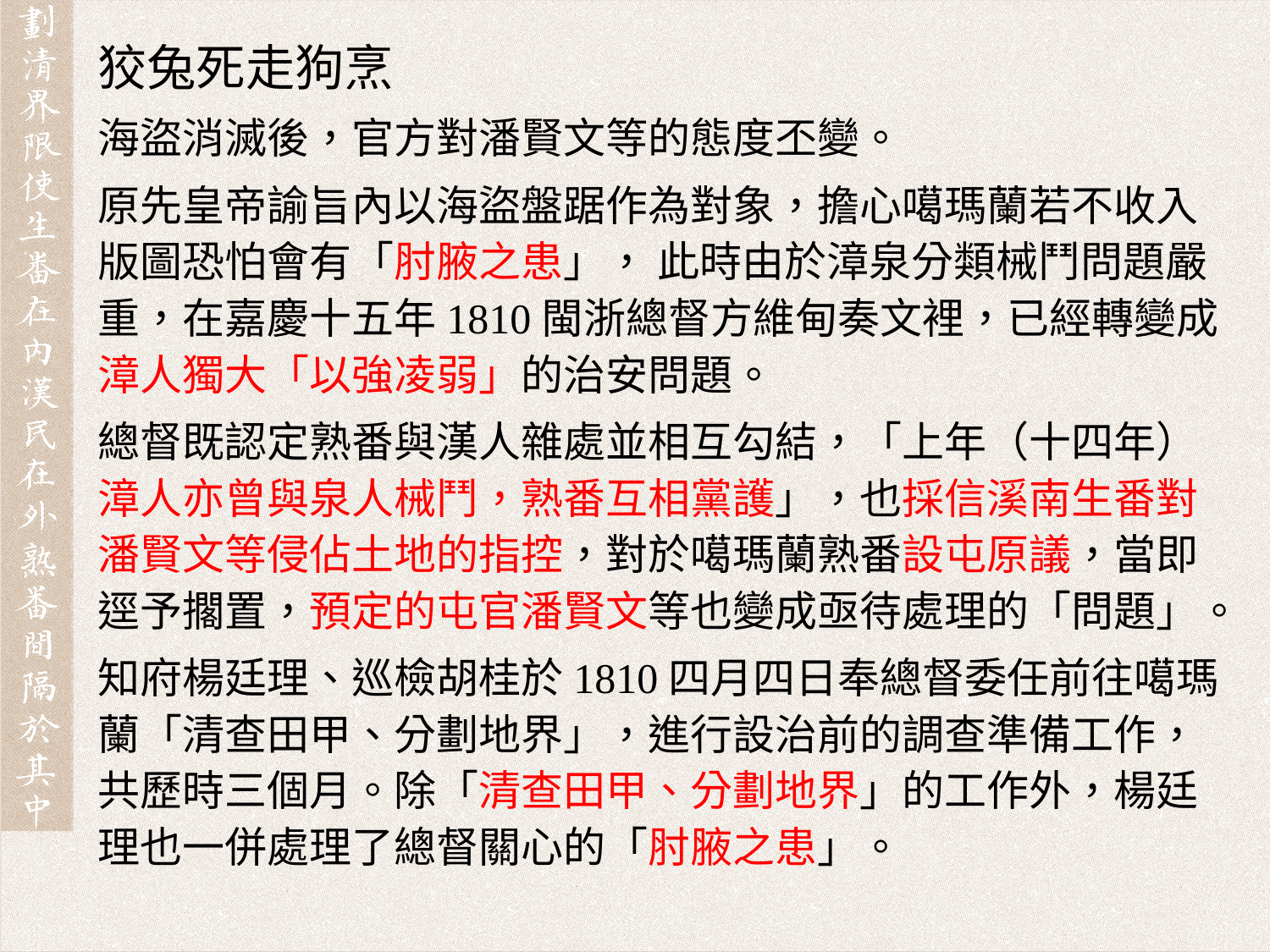

狡兔死走狗烹
海盜消滅後，官方對潘賢文等的態度丕變。
原先皇帝諭旨內以海盜盤踞作為對象，擔心噶瑪蘭若不收入版圖恐怕會有「肘腋之患」， 此時由於漳泉分類械鬥問題嚴重，在嘉慶十五年1810閩浙總督方維甸奏文裡，已經轉變成漳人獨大「以強凌弱」的治安問題。
總督既認定熟番與漢人雜處並相互勾結，「上年（十四年）漳人亦曾與泉人械鬥，熟番互相黨護」，也採信溪南生番對潘賢文等侵佔土地的指控，對於噶瑪蘭熟番設屯原議，當即逕予擱置，預定的屯官潘賢文等也變成亟待處理的「問題」。
知府楊廷理、巡檢胡桂於1810四月四日奉總督委任前往噶瑪蘭「清查田甲、分劃地界」，進行設治前的調查準備工作，共歷時三個月。除「清查田甲、分劃地界」的工作外，楊廷理也一併處理了總督關心的「肘腋之患」。